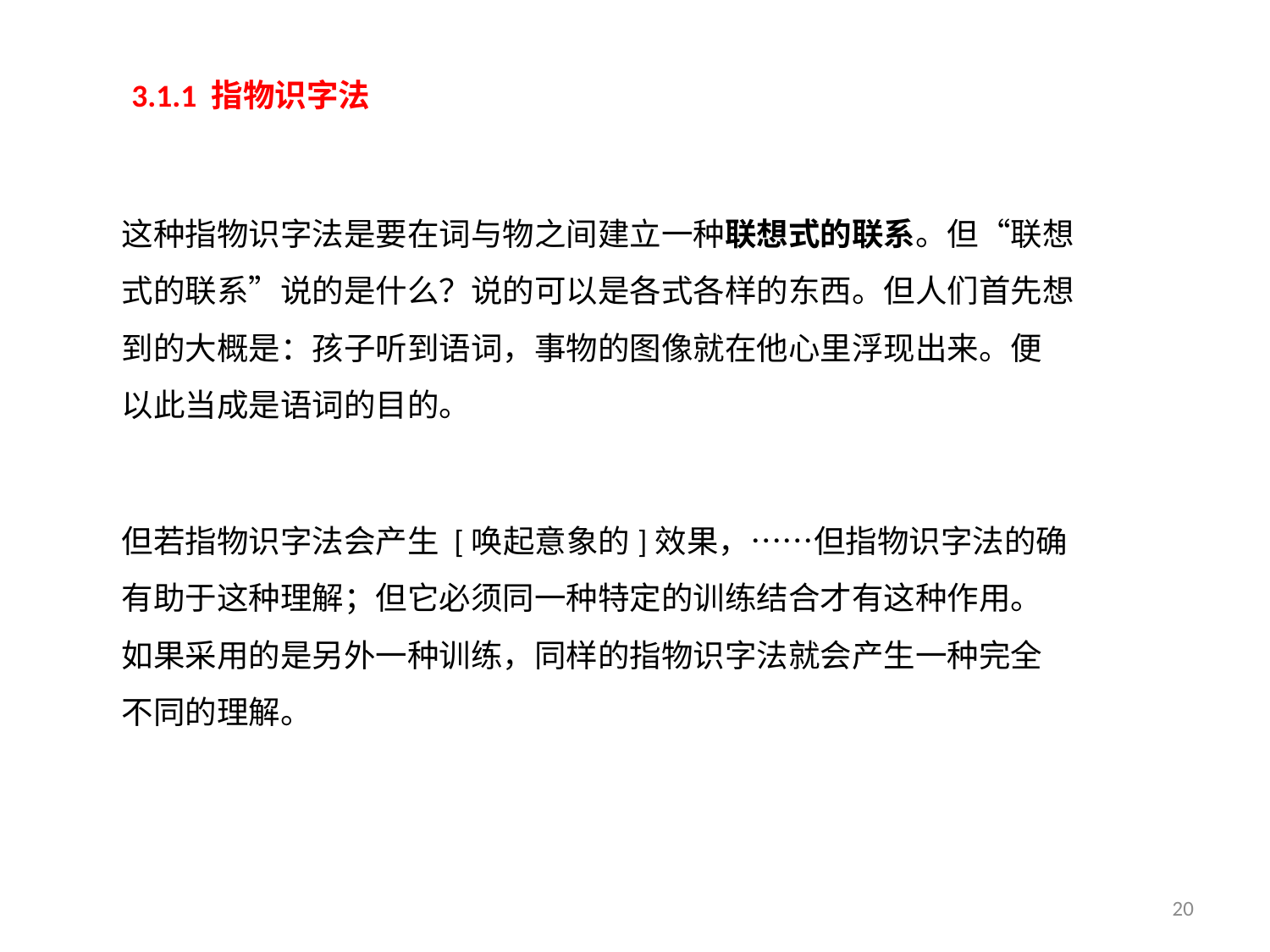

3.1.1 指物识字法
这种指物识字法是要在词与物之间建立一种联想式的联系。但“联想式的联系”说的是什么？说的可以是各式各样的东西。但人们首先想到的大概是：孩子听到语词，事物的图像就在他心里浮现出来。便 以此当成是语词的目的。
但若指物识字法会产生 [唤起意象的]效果，……但指物识字法的确有助于这种理解；但它必须同一种特定的训练结合才有这种作用。如果采用的是另外一种训练，同样的指物识字法就会产生一种完全不同的理解。
20